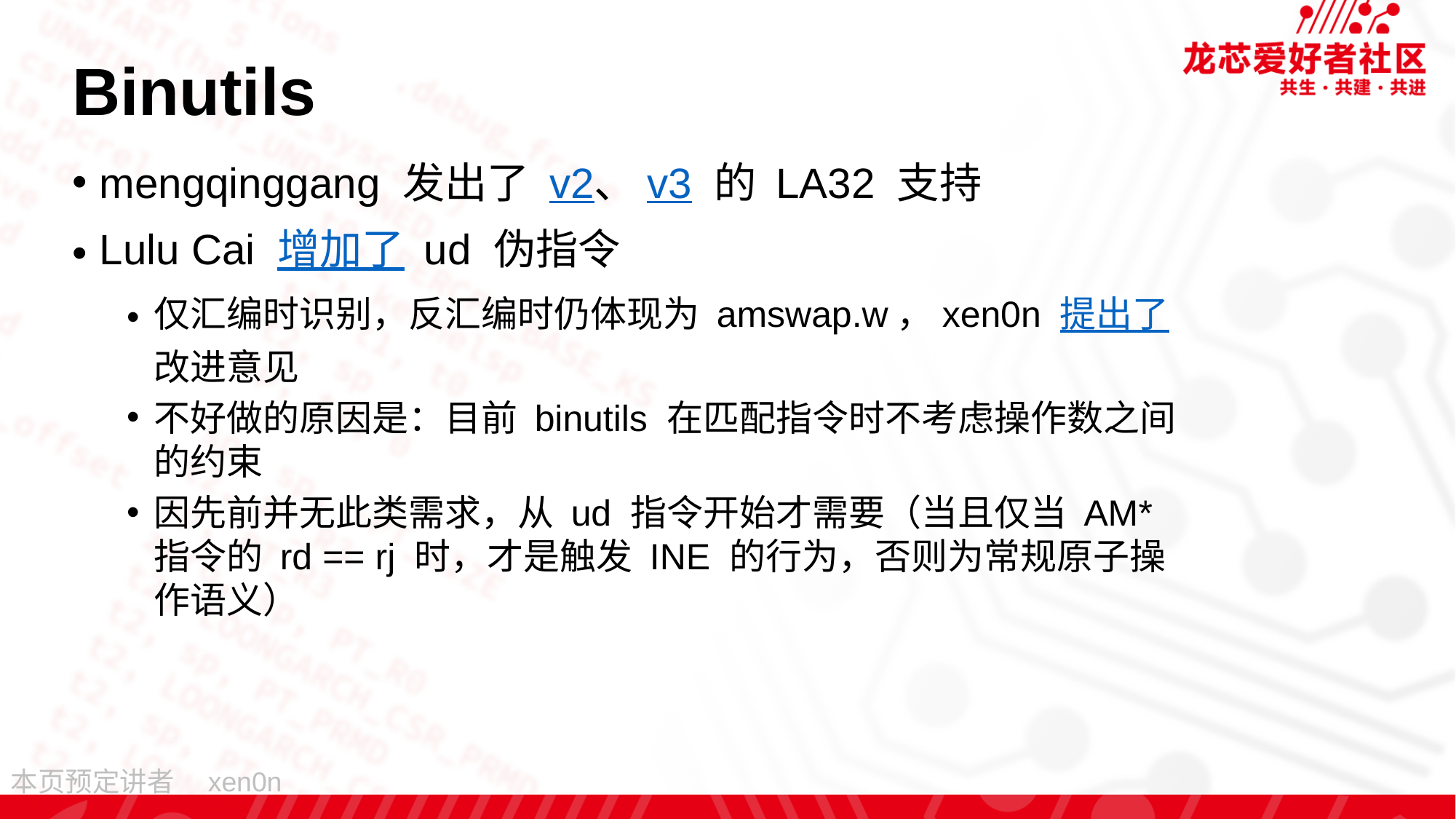

# Binutils
mengqinggang 发出了 v2、v3 的 LA32 支持
Lulu Cai 增加了 ud 伪指令
仅汇编时识别，反汇编时仍体现为 amswap.w，xen0n 提出了改进意见
不好做的原因是：目前 binutils 在匹配指令时不考虑操作数之间的约束
因先前并无此类需求，从 ud 指令开始才需要（当且仅当 AM* 指令的 rd == rj 时，才是触发 INE 的行为，否则为常规原子操作语义）
xen0n